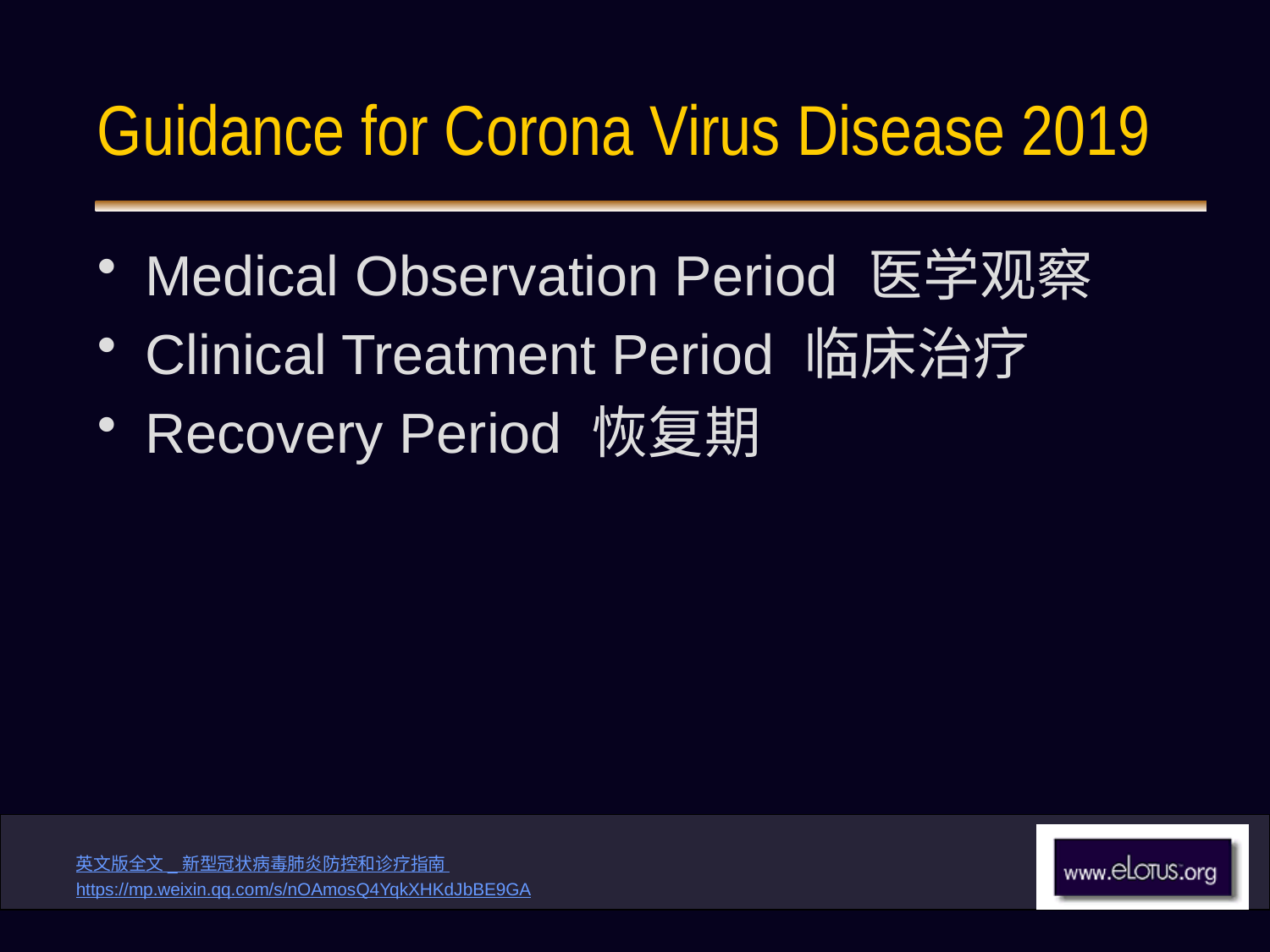

# Guidance for Corona Virus Disease 2019
Medical Observation Period 医学观察
Clinical Treatment Period 临床治疗
Recovery Period 恢复期

英文版全文 _ 新型冠状病毒肺炎防控和诊疗指南
https://mp.weixin.qq.com/s/nOAmosQ4YqkXHKdJbBE9GA